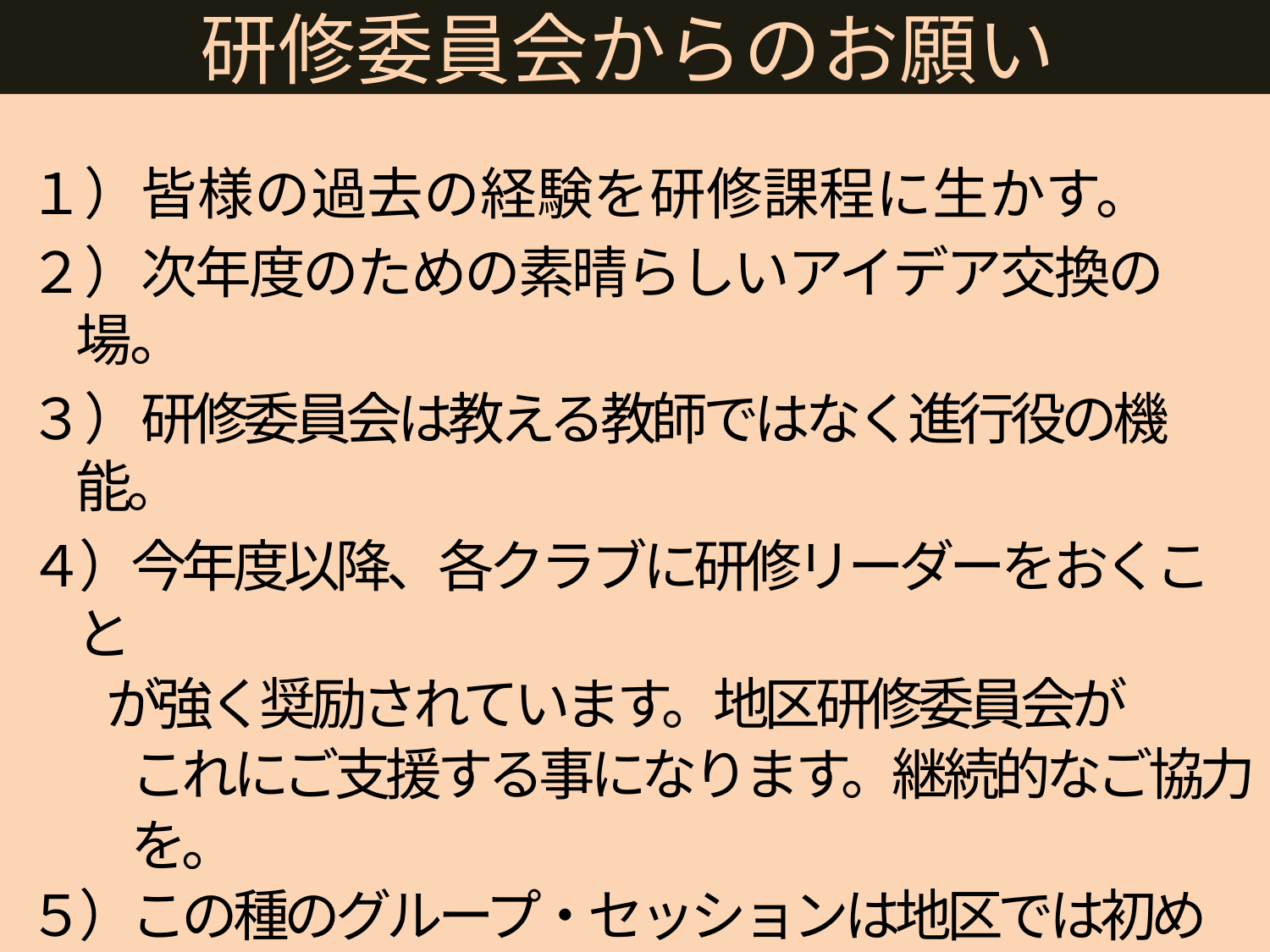

# 研修委員会からのお願い
１）皆様の過去の経験を研修課程に生かす。
２）次年度のための素晴らしいアイデア交換の場。
３）研修委員会は教える教師ではなく進行役の機能。
４）今年度以降、各クラブに研修リーダーをおくこと
        が強く奨励されています。地区研修委員会が
　　これにご支援する事になります。継続的なご協力
　　を。
５）この種のグループ・セッションは地区では初め
　　ての試みです。新年度に向かって意欲が喚起され
　　少しでもお役に立つことを祈念します。